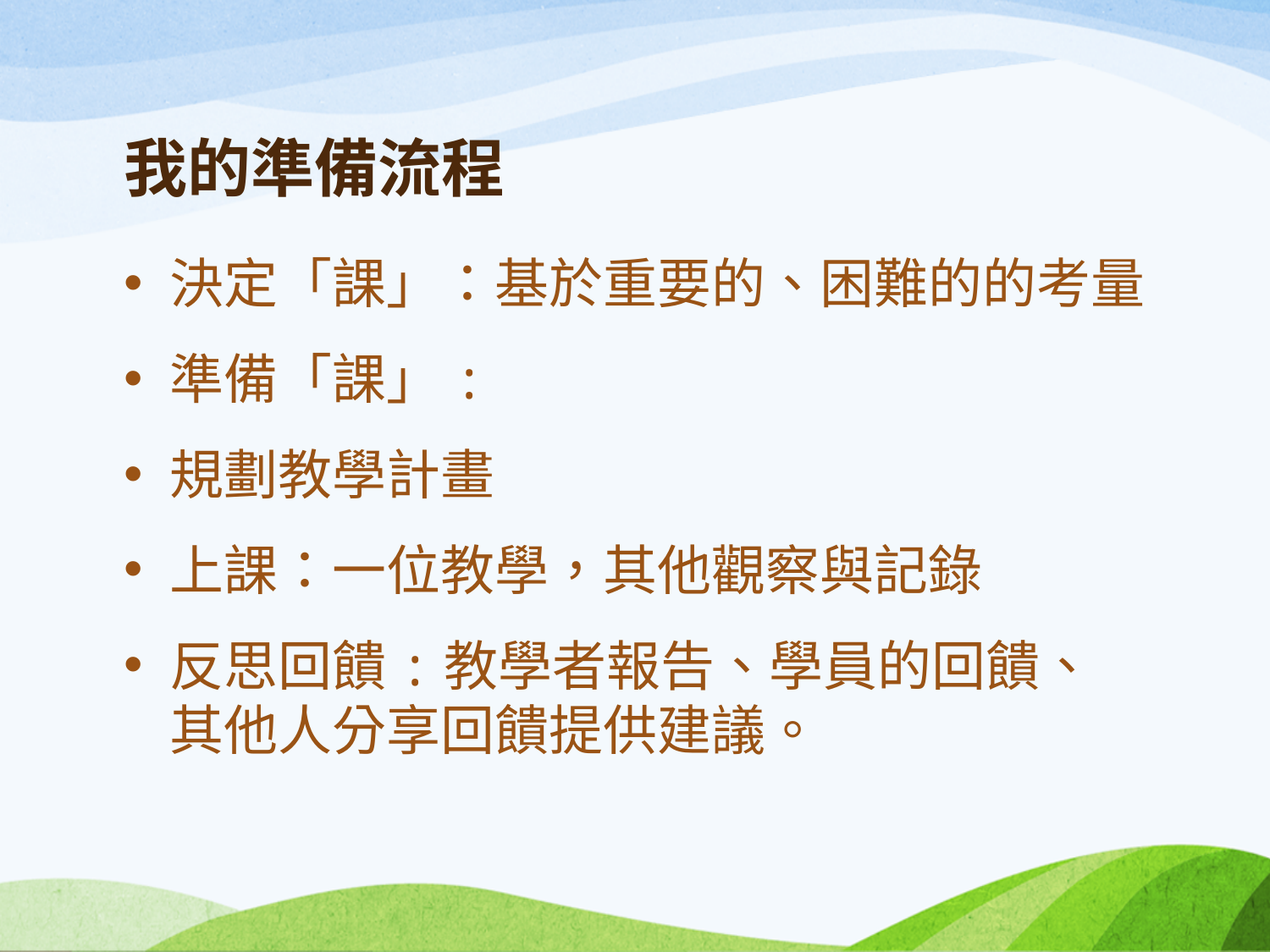

# 我的準備流程
決定「課」：基於重要的、困難的的考量
準備「課」:
規劃教學計畫
上課：一位教學，其他觀察與記錄
反思回饋:教學者報告、學員的回饋、其他人分享回饋提供建議。